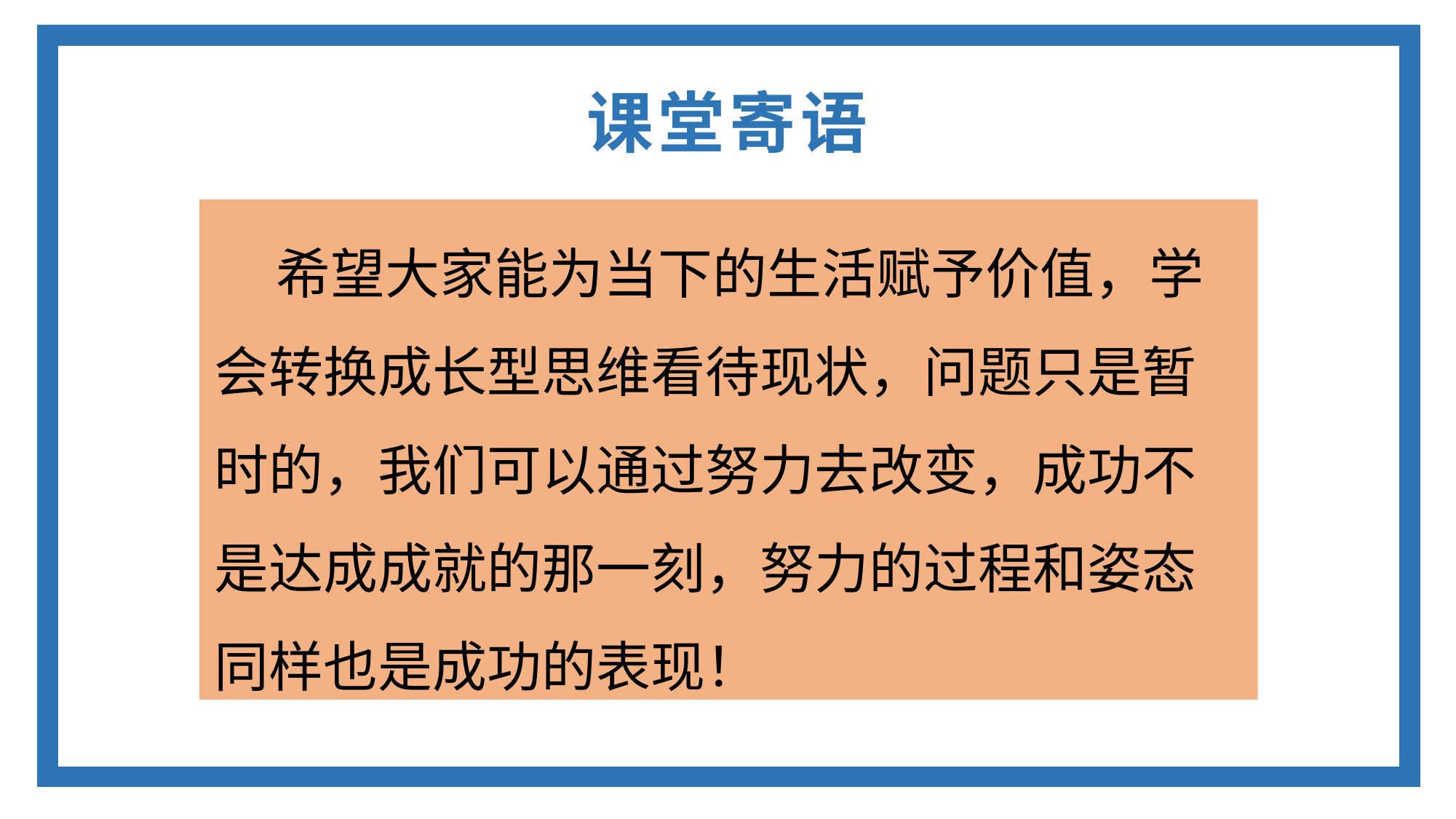

课堂寄语
    希望大家能为当下的生活赋予价值，学会转换成长型思维看待现状，问题只是暂时的，我们可以通过努力去改变，成功不是达成成就的那一刻，努力的过程和姿态同样也是成功的表现！